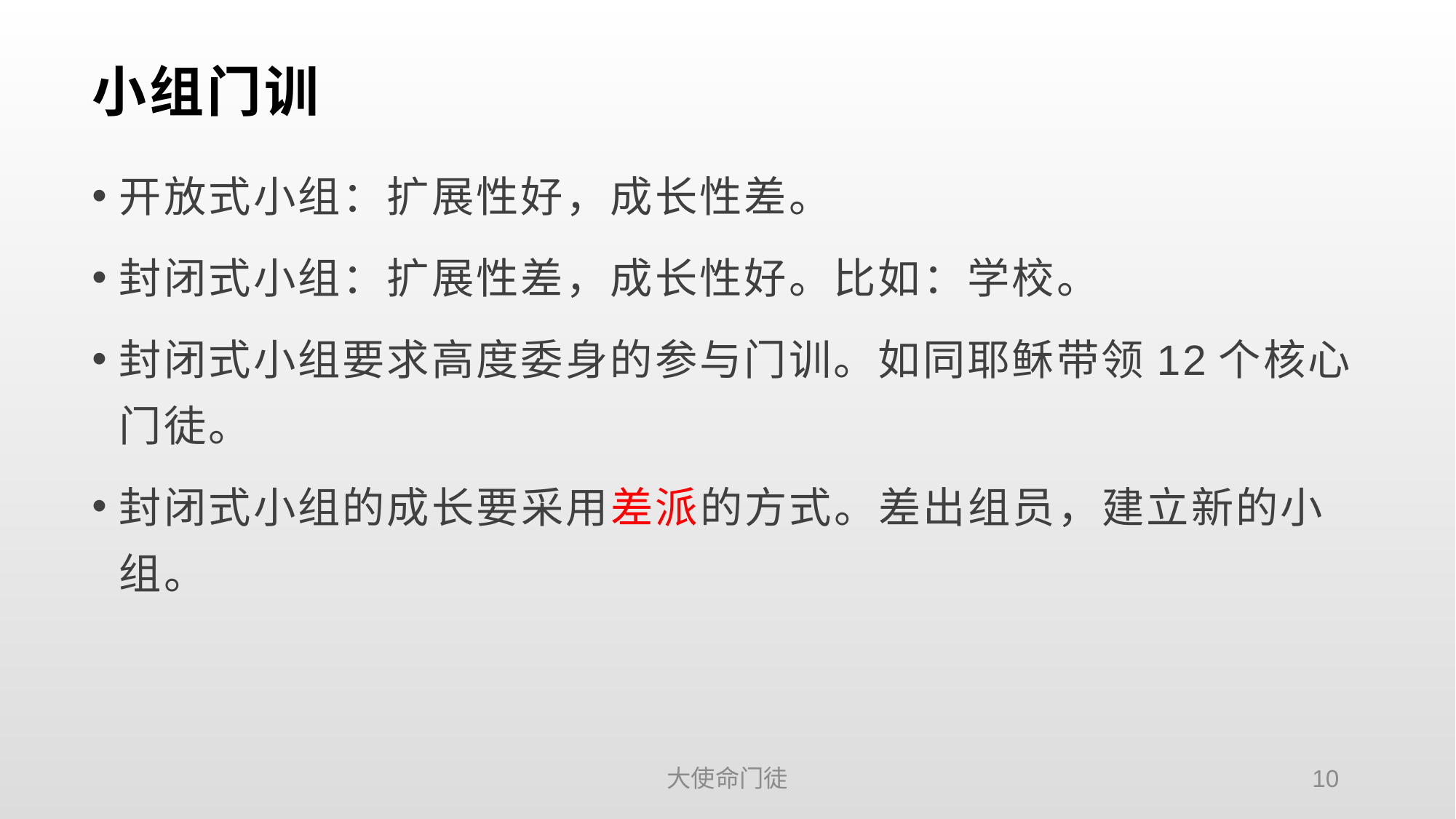

# 小组门训
开放式小组：扩展性好，成长性差。
封闭式小组：扩展性差，成长性好。比如：学校。
封闭式小组要求高度委身的参与门训。如同耶稣带领12个核心门徒。
封闭式小组的成长要采用差派的方式。差出组员，建立新的小组。
大使命门徒
10